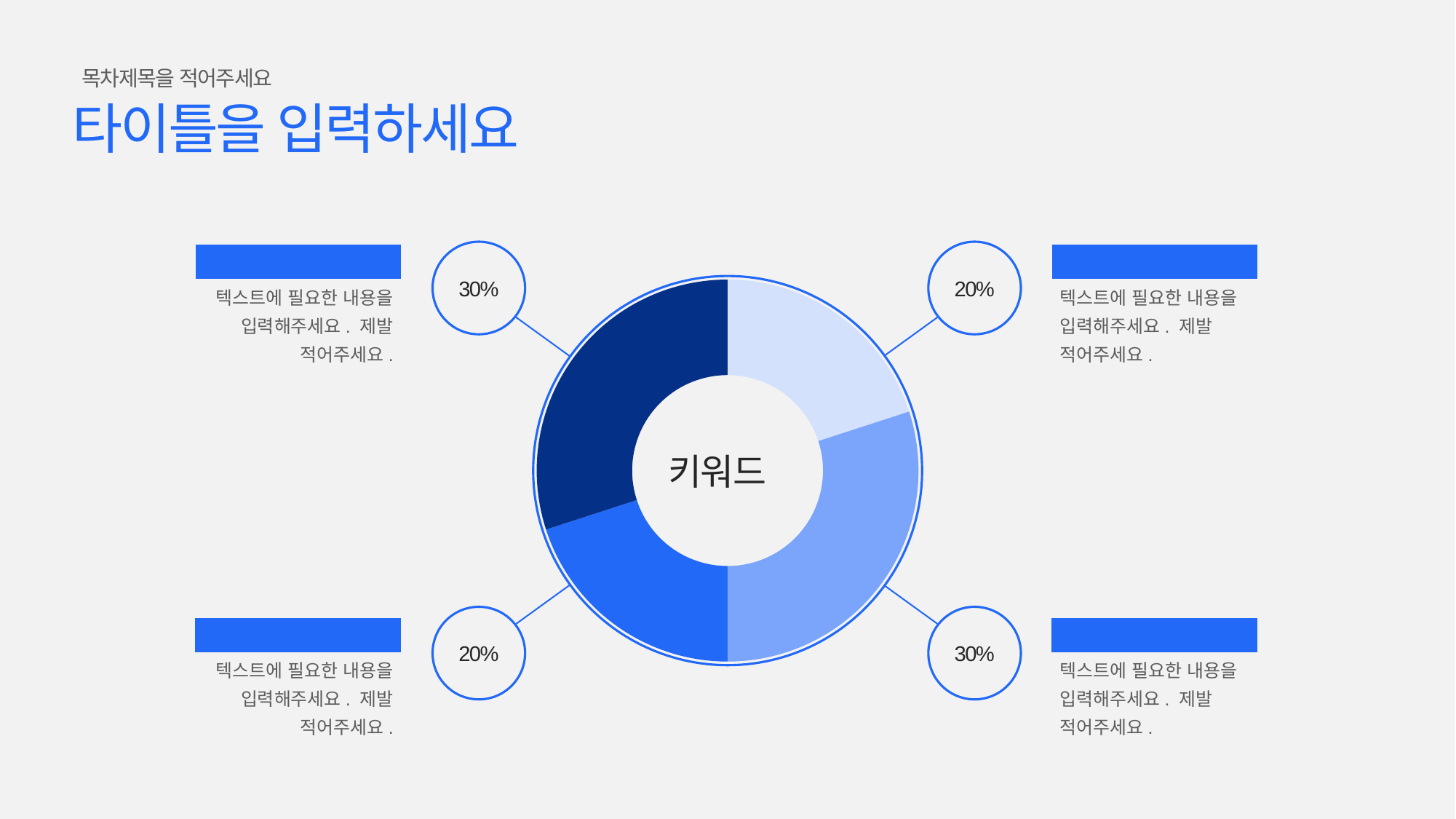

목차제목을 적어주세요
타이틀을 입력하세요

제목을 입력해주세요
제목을 입력해주세요

### Chart

| Category | 판매 |
|---|---|
| 1분기 | 10.0 |
| 2분기 | 15.0 |
| 3분기 | 10.0 |
| 4분기 | 15.0 |
30%
20%

텍스트에 필요한 내용을
입력해주세요. 제발 적어주세요.
텍스트에 필요한 내용을
입력해주세요. 제발 적어주세요.
키워드

제목을 입력해주세요
제목을 입력해주세요
20%
30%
텍스트에 필요한 내용을
입력해주세요. 제발 적어주세요.
텍스트에 필요한 내용을
입력해주세요. 제발 적어주세요.